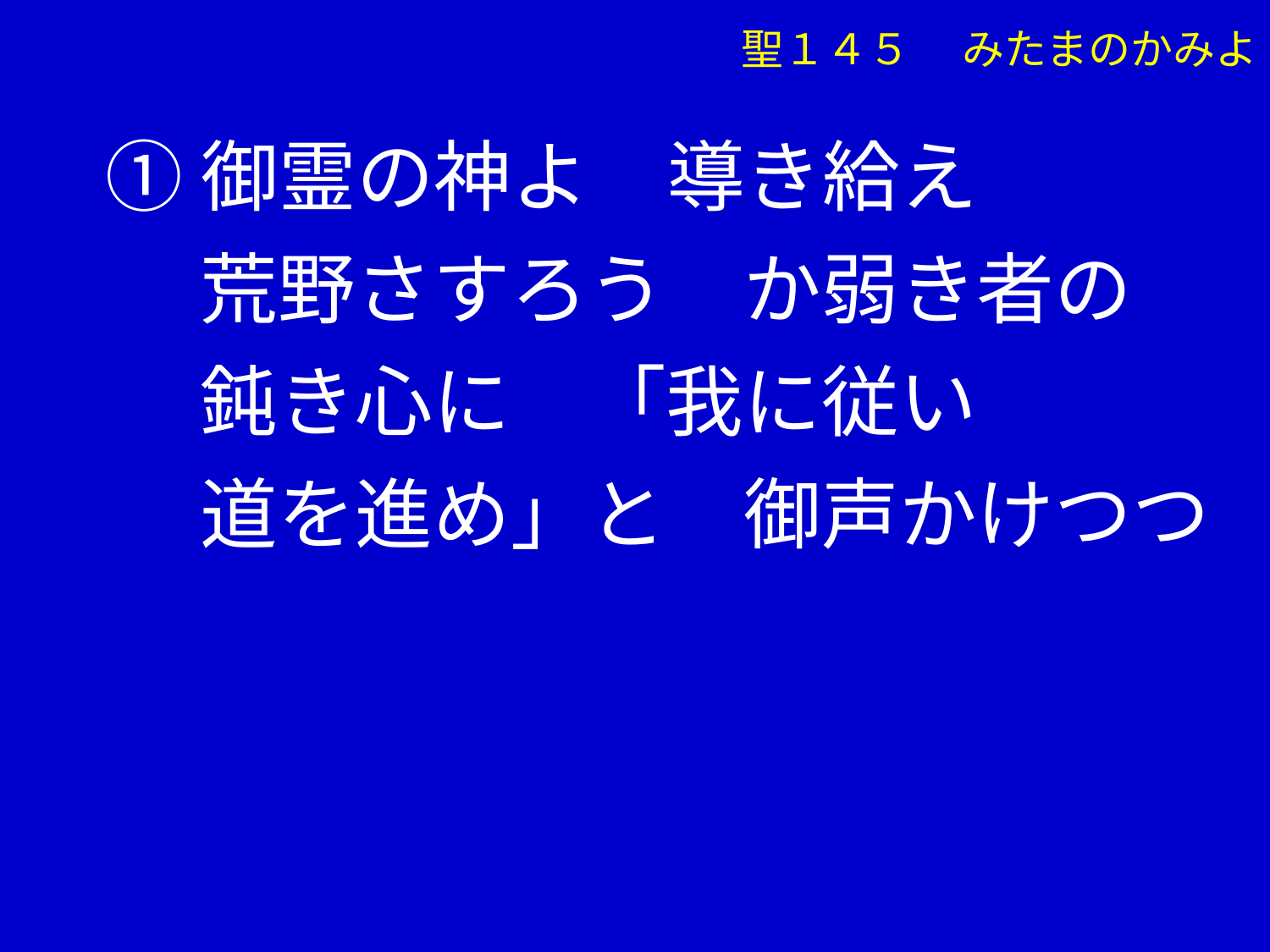

聖１４５ 　みたまのかみよ
①御霊の神よ　導き給え
　 荒野さすろう　か弱き者の
　 鈍き心に　「我に従い
　 道を進め」と　御声かけつつ